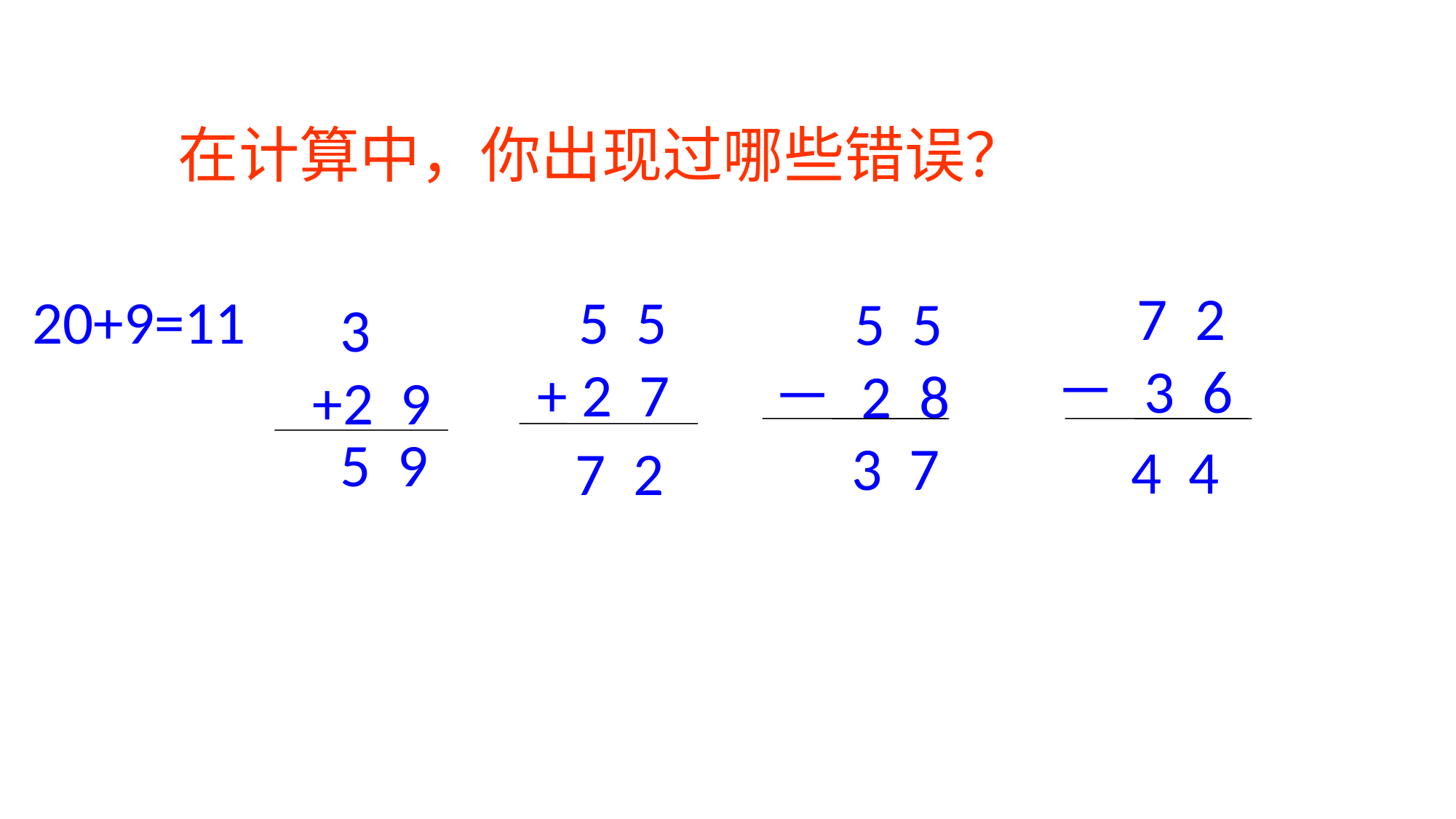

在计算中，你出现过哪些错误？
      7  2
－ 3  6
   5  5
+ 2  7
20+9=11
      5  5
－ 2  8
  3
+2  9

   5  9

   3  7
   4  4
   7  2